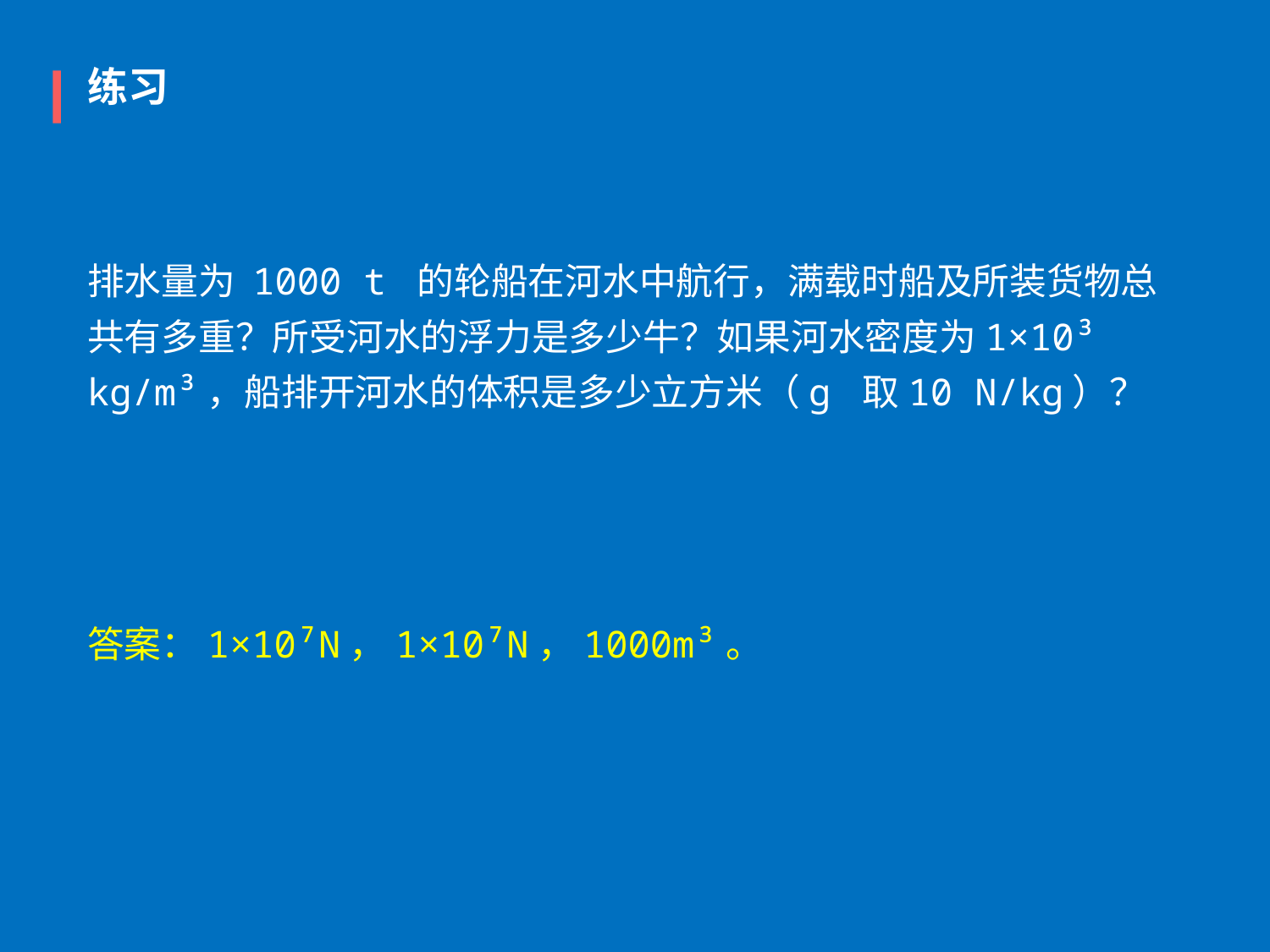

练习

排水量为 1000 t 的轮船在河水中航行，满载时船及所装货物总共有多重？所受河水的浮力是多少牛？如果河水密度为1×10³ kg/m³，船排开河水的体积是多少立方米（g 取10 N/kg）？
答案：1×10⁷N，1×10⁷N，1000m³。